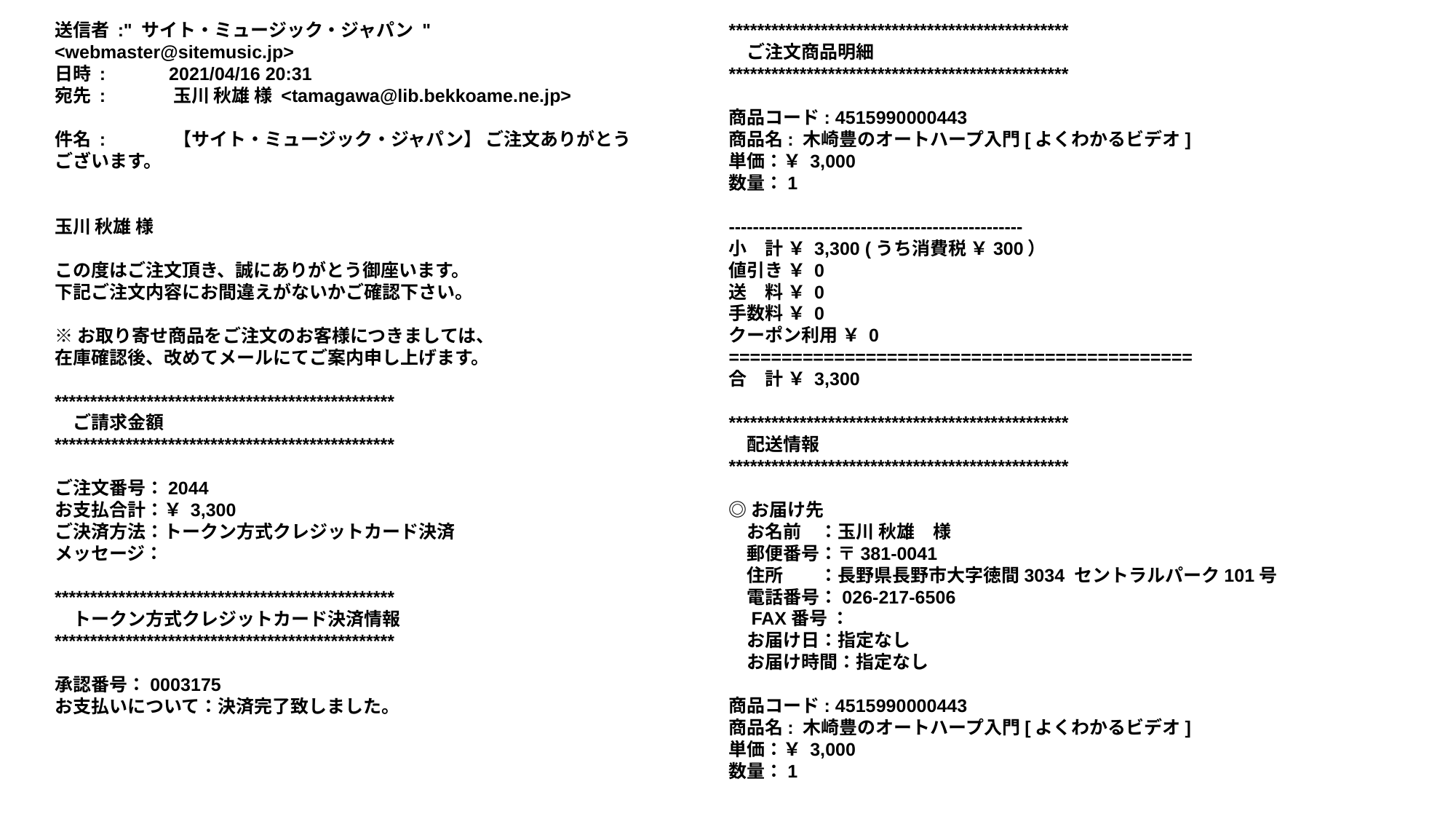

************************************************
　ご注文商品明細
************************************************

商品コード: 4515990000443
商品名: 木崎豊のオートハープ入門[よくわかるビデオ]
単価：￥ 3,000
数量：1

-------------------------------------------------
小　計 ￥ 3,300 (うち消費税 ￥300）
値引き ￥ 0
送　料 ￥ 0
手数料 ￥ 0
クーポン利用 ￥ 0
============================================
合　計 ￥ 3,300

************************************************
　配送情報
************************************************

◎お届け先
　お名前　：玉川 秋雄　様
　郵便番号：〒381-0041
　住所　　：長野県長野市大字徳間3034 セントラルパーク101号
　電話番号：026-217-6506
　FAX番号 ：
　お届け日：指定なし
　お届け時間：指定なし

商品コード: 4515990000443
商品名: 木崎豊のオートハープ入門[よくわかるビデオ]
単価：￥ 3,000
数量：1
送信者 :" サイト・ミュージック・ジャパン " <webmaster@sitemusic.jp>
日時 : 	 2021/04/16 20:31
宛先 : 	 玉川 秋雄 様 <tamagawa@lib.bekkoame.ne.jp>

件名 : 	 【サイト・ミュージック・ジャパン】 ご注文ありがとうございます。

玉川 秋雄 様

この度はご注文頂き、誠にありがとう御座います。
下記ご注文内容にお間違えがないかご確認下さい。

※お取り寄せ商品をご注文のお客様につきましては、
在庫確認後、改めてメールにてご案内申し上げます。

************************************************
　ご請求金額
************************************************

ご注文番号：2044
お支払合計：￥ 3,300
ご決済方法：トークン方式クレジットカード決済
メッセージ：

************************************************
　トークン方式クレジットカード決済情報
************************************************

承認番号：0003175
お支払いについて：決済完了致しました。